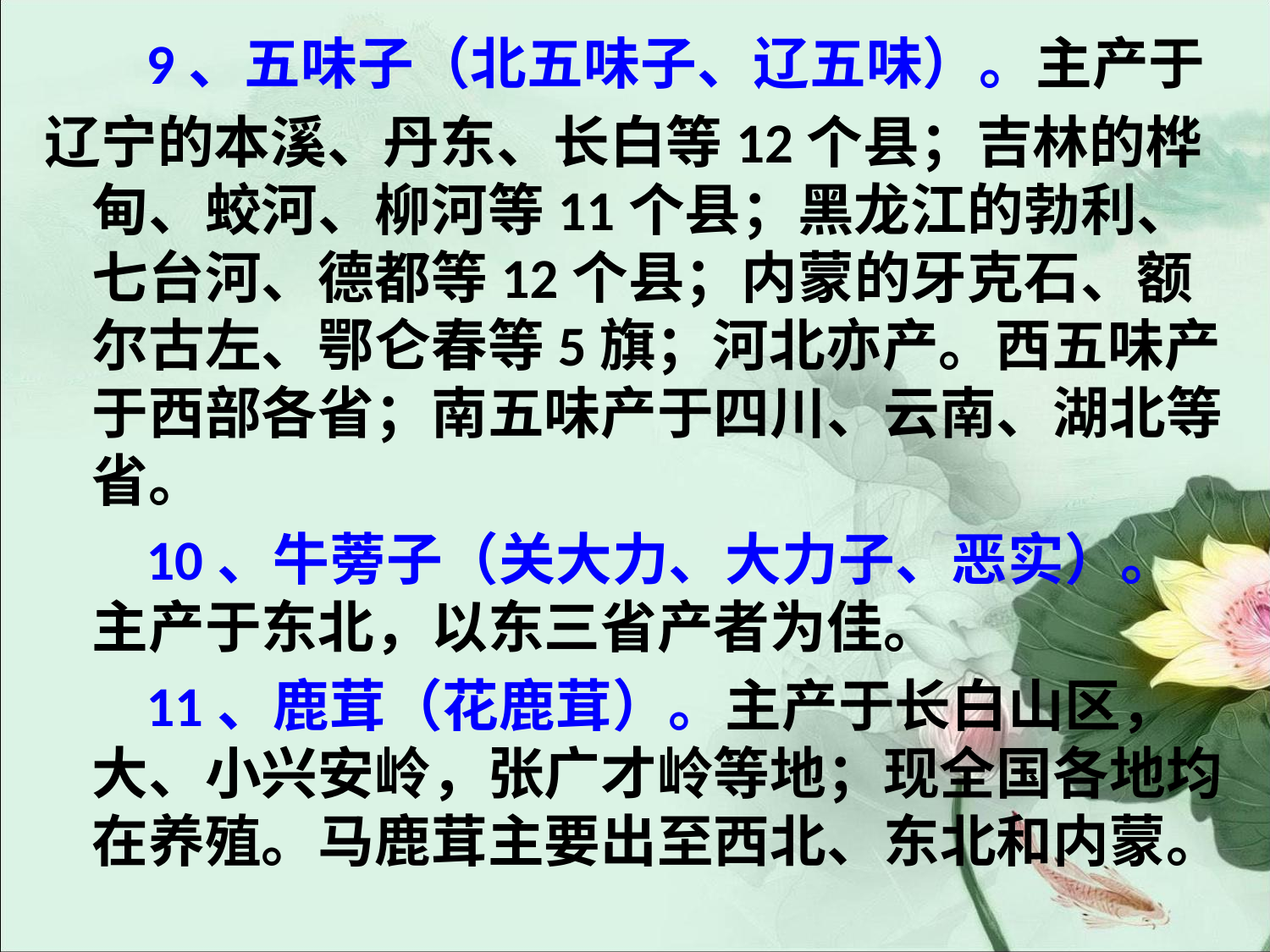

#
        9、五味子（北五味子、辽五味）。主产于
辽宁的本溪、丹东、长白等12个县；吉林的桦甸、蛟河、柳河等11个县；黑龙江的勃利、七台河、德都等12个县；内蒙的牙克石、额尔古左、鄂仑春等5旗；河北亦产。西五味产于西部各省；南五味产于四川、云南、湖北等省。
        10、牛蒡子（关大力、大力子、恶实）。主产于东北，以东三省产者为佳。
        11、鹿茸（花鹿茸）。主产于长白山区，大、小兴安岭，张广才岭等地；现全国各地均在养殖。马鹿茸主要出至西北、东北和内蒙。